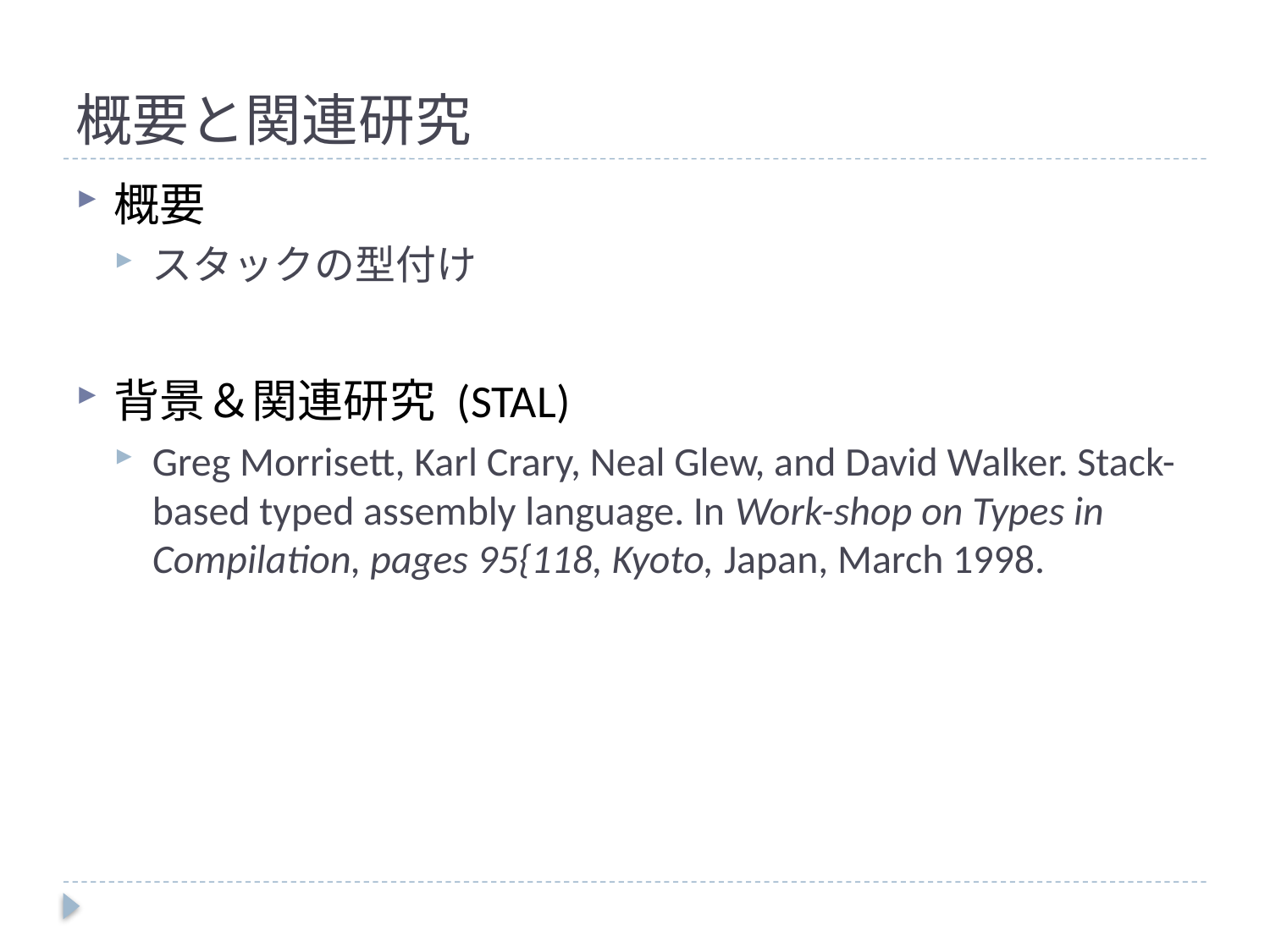

# 概要と関連研究
概要
スタックの型付け

背景＆関連研究 (STAL)
Greg Morrisett, Karl Crary, Neal Glew, and David Walker. Stack-based typed assembly language. In Work-shop on Types in Compilation, pages 95{118, Kyoto, Japan, March 1998.